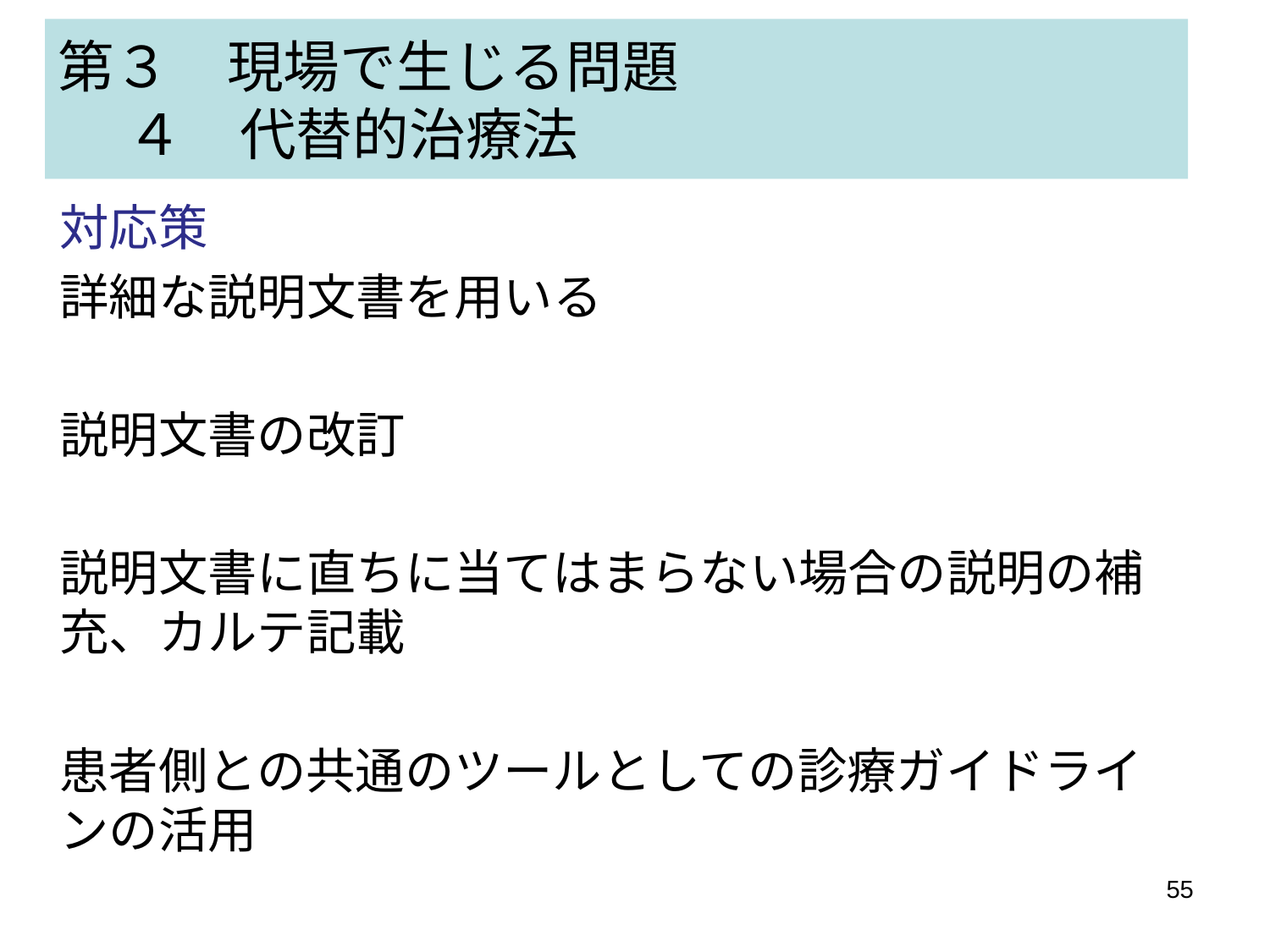

# 第３　現場で生じる問題 　 ４　代替的治療法
対応策
詳細な説明文書を用いる

説明文書の改訂

説明文書に直ちに当てはまらない場合の説明の補充、カルテ記載

患者側との共通のツールとしての診療ガイドラインの活用

55